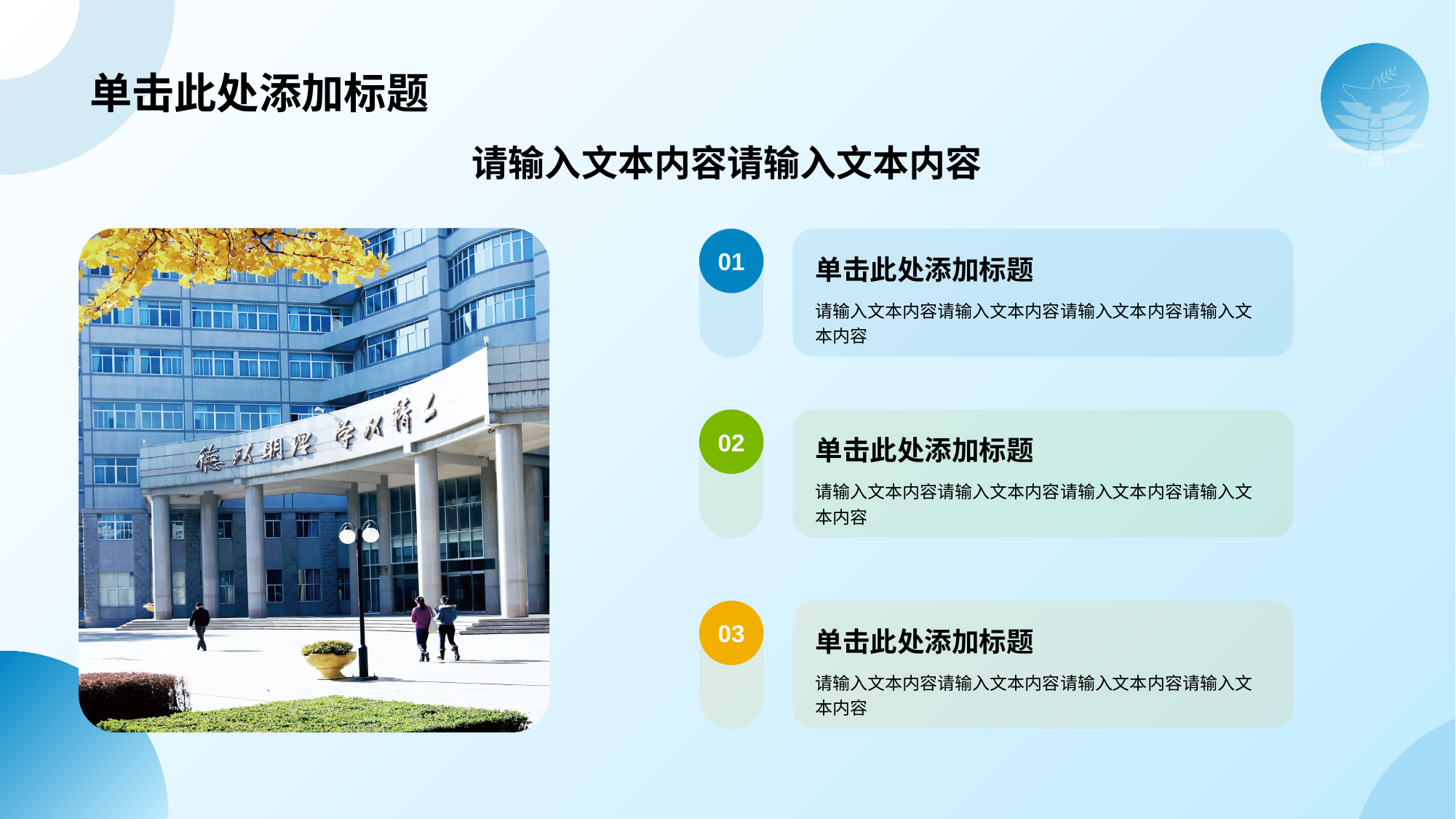

# 单击此处添加标题
请输入文本内容请输入文本内容

01

单击此处添加标题
请输入文本内容请输入文本内容请输入文本内容请输入文本内容

02

单击此处添加标题
请输入文本内容请输入文本内容请输入文本内容请输入文本内容

03

单击此处添加标题
请输入文本内容请输入文本内容请输入文本内容请输入文本内容